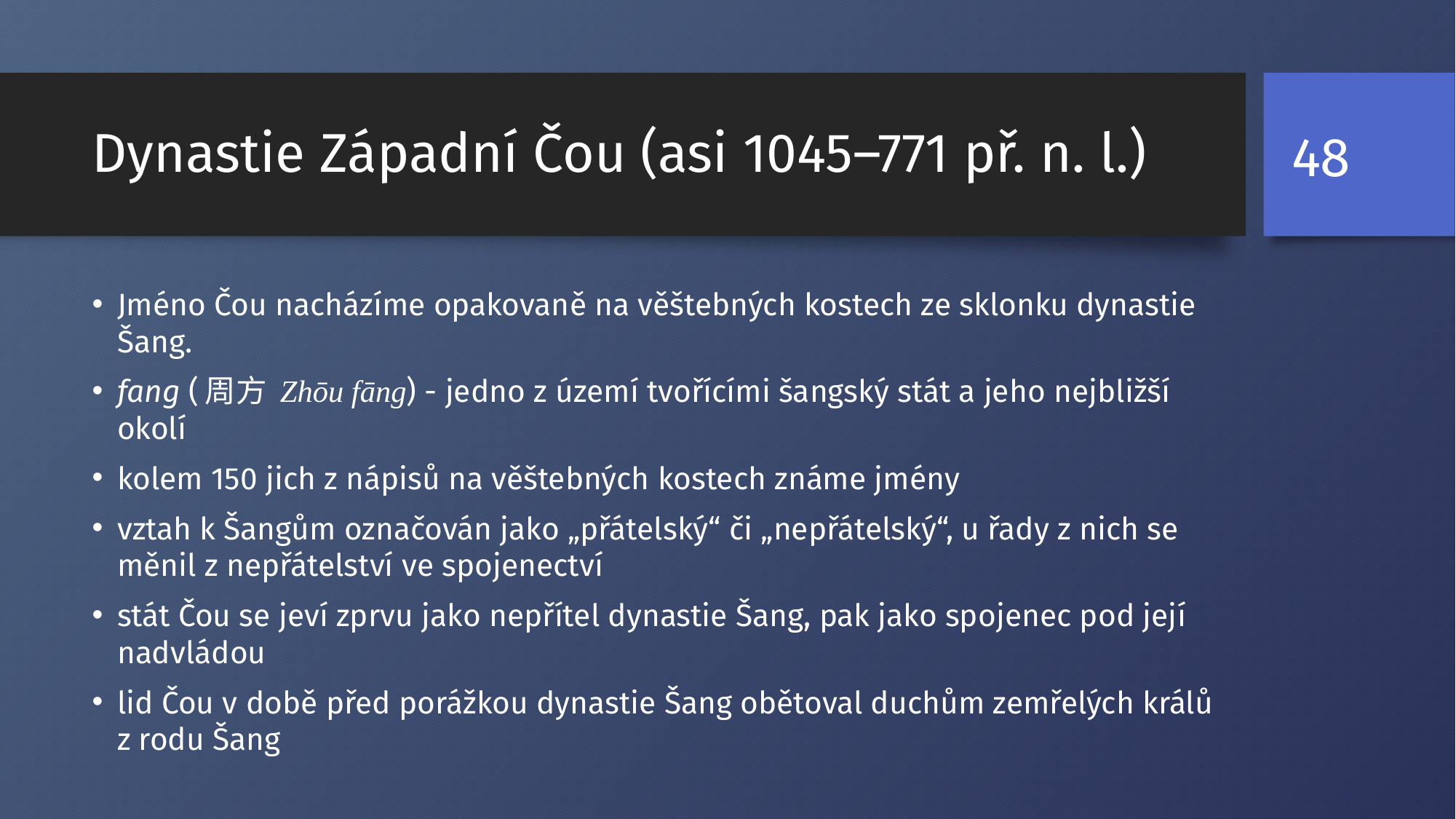

48
# Dynastie Západní Čou (asi 1045–771 př. n. l.)
Jméno Čou nacházíme opakovaně na věštebných kostech ze sklonku dynastie Šang.
fang (周方 Zhōu fāng) - jedno z území tvořícími šangský stát a jeho nejbližší okolí
kolem 150 jich z nápisů na věštebných kostech známe jmény
vztah k Šangům označován jako „přátelský“ či „nepřátelský“, u řady z nich se měnil z nepřátelství ve spojenectví
stát Čou se jeví zprvu jako nepřítel dynastie Šang, pak jako spojenec pod její nadvládou
lid Čou v době před porážkou dynastie Šang obětoval duchům zemřelých králů z rodu Šang